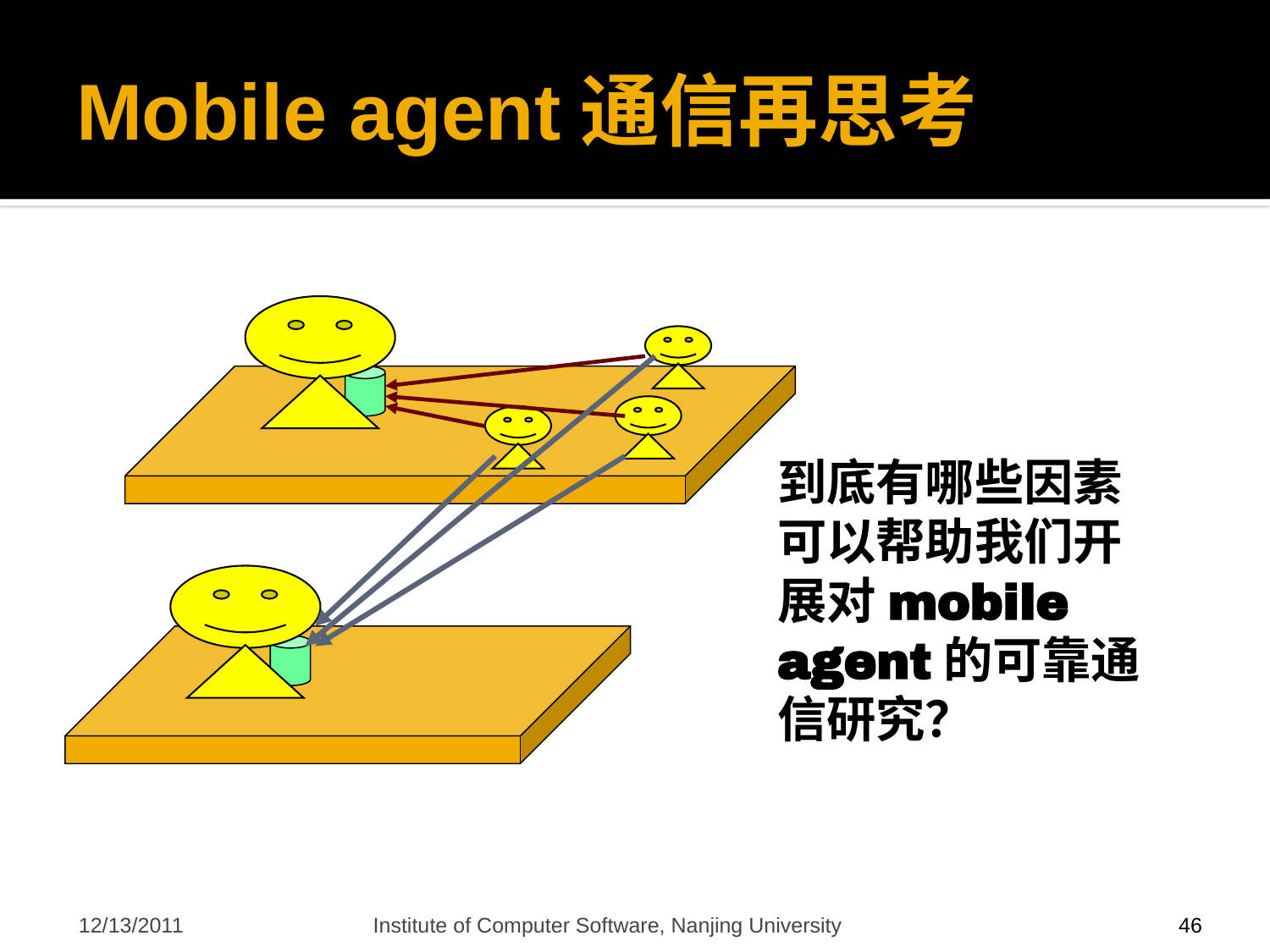

# Mobile agent通信再思考

到底有哪些因素可以帮助我们开展对mobile agent的可靠通信研究？

46
12/13/2011
Institute of Computer Software, Nanjing University
46